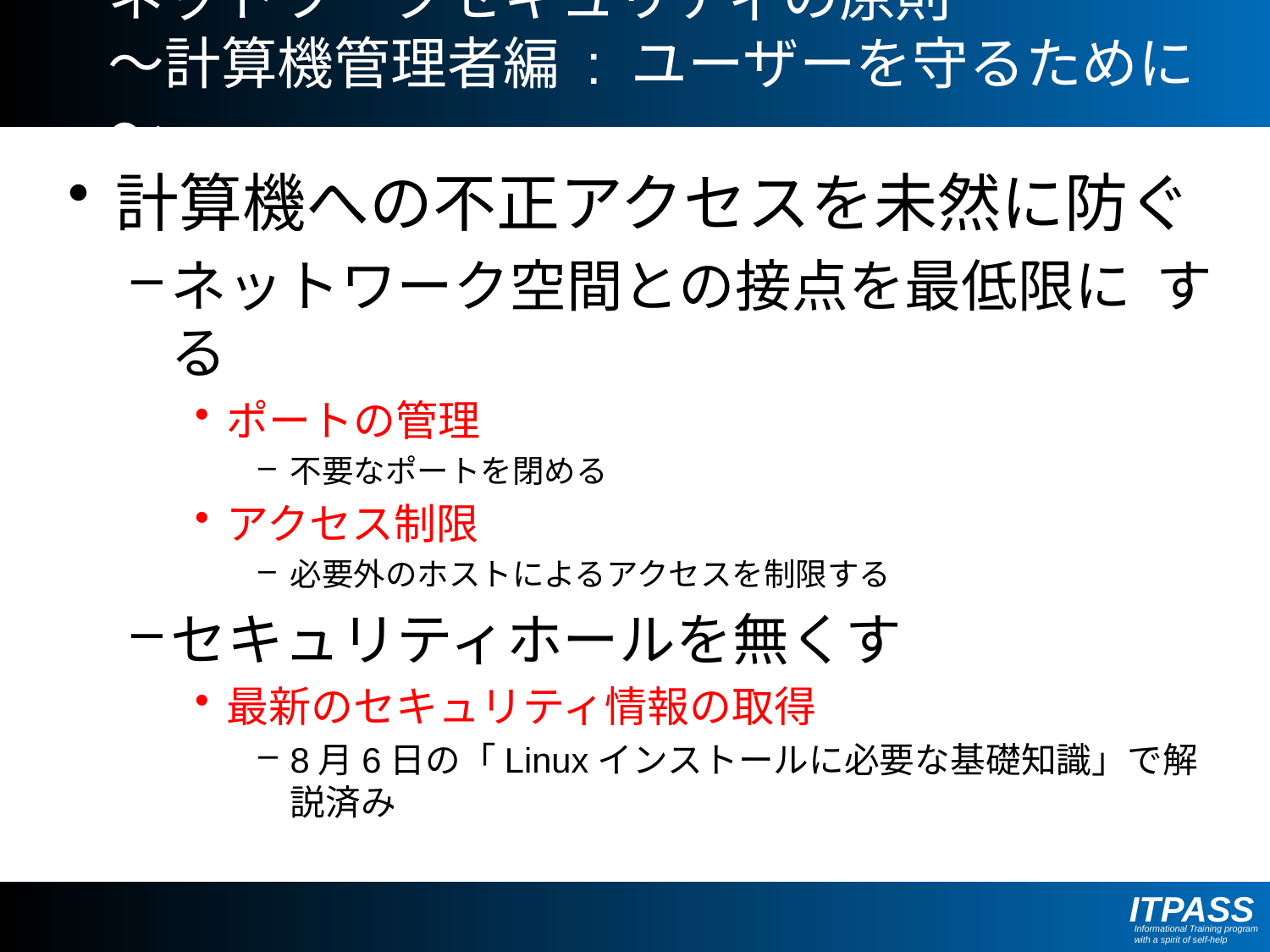

# ネットワークセキュリティの原則 〜計算機管理者編 : ユーザーを守るために〜
計算機への不正アクセスを未然に防ぐ
ネットワーク空間との接点を最低限に  する
ポートの管理
不要なポートを閉める
アクセス制限
必要外のホストによるアクセスを制限する
セキュリティホールを無くす
最新のセキュリティ情報の取得
8月6日の「Linuxインストールに必要な基礎知識」で解説済み